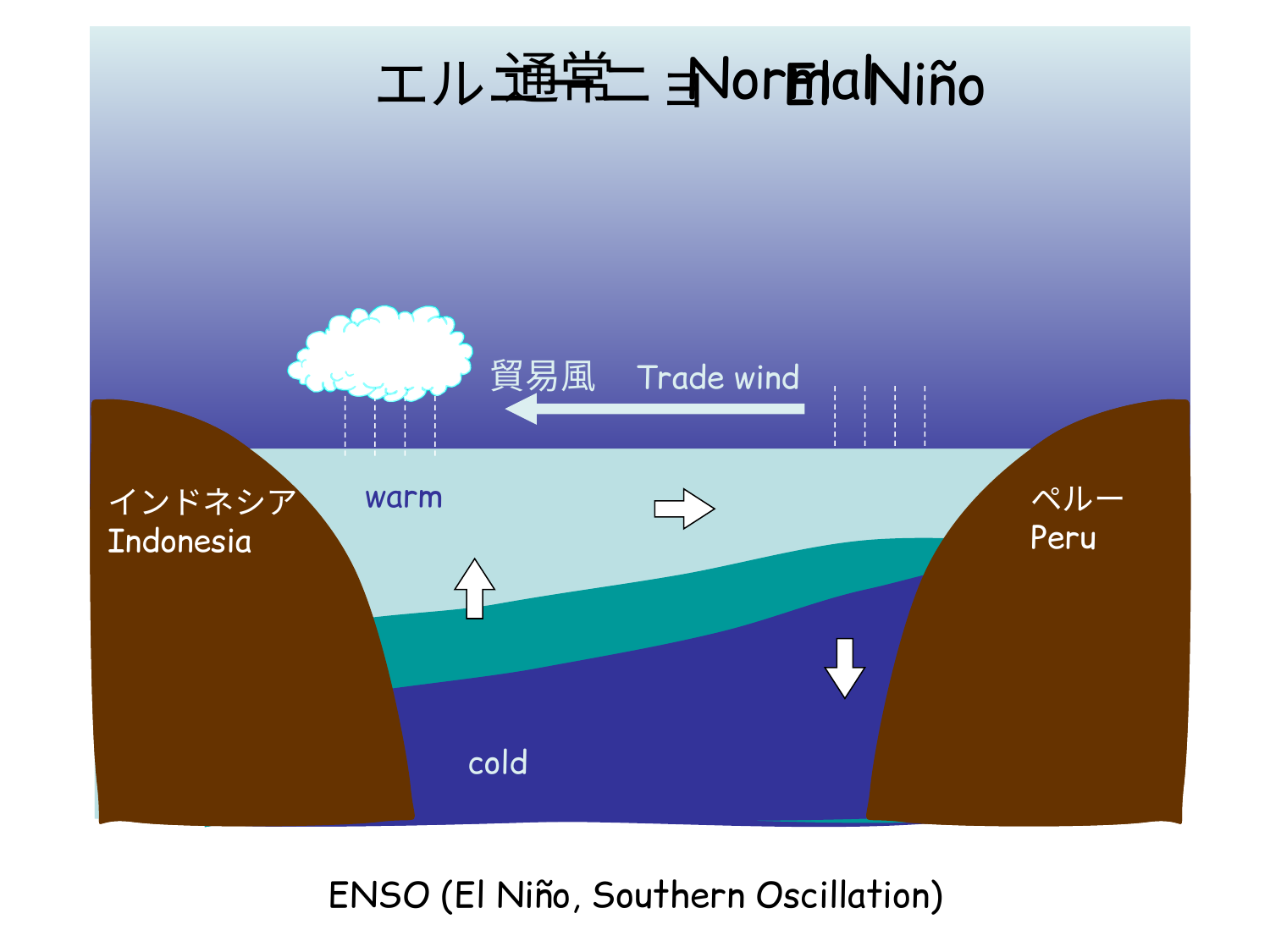

通常　Normal
エルニーニョ　El  Niño

貿易風　Trade wind

warm
ペルー
Peru
インドネシア
Indonesia

cold
ENSO (El Niño, Southern Oscillation)